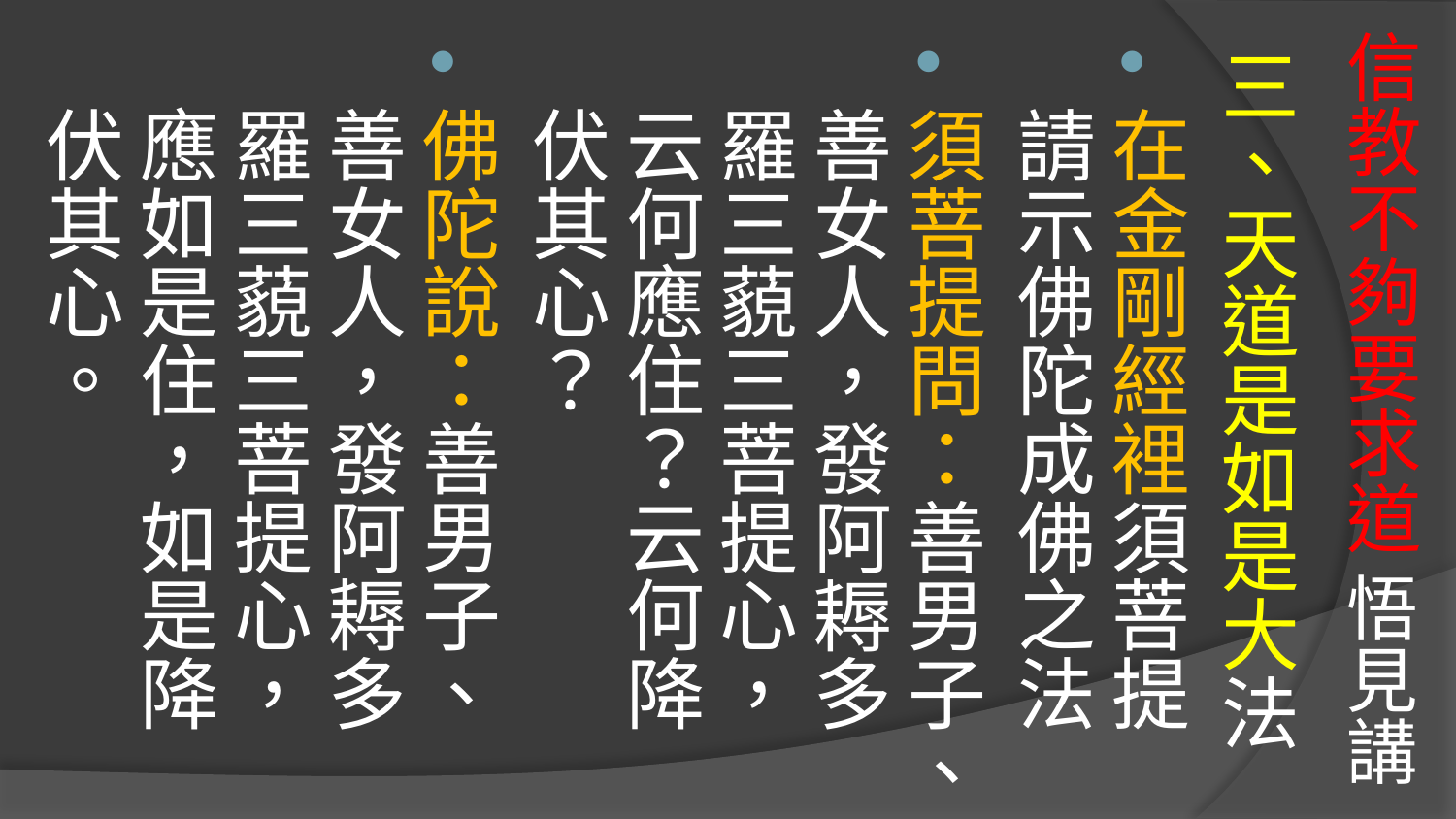

# 信教不夠要求道 悟見講
三、天道是如是大法
在金剛經裡須菩提請示佛陀成佛之法
須菩提問：善男子、善女人，發阿耨多羅三藐三菩提心，云何應住？云何降伏其心？
佛陀說：善男子、善女人，發阿耨多羅三藐三菩提心，應如是住，如是降伏其心。